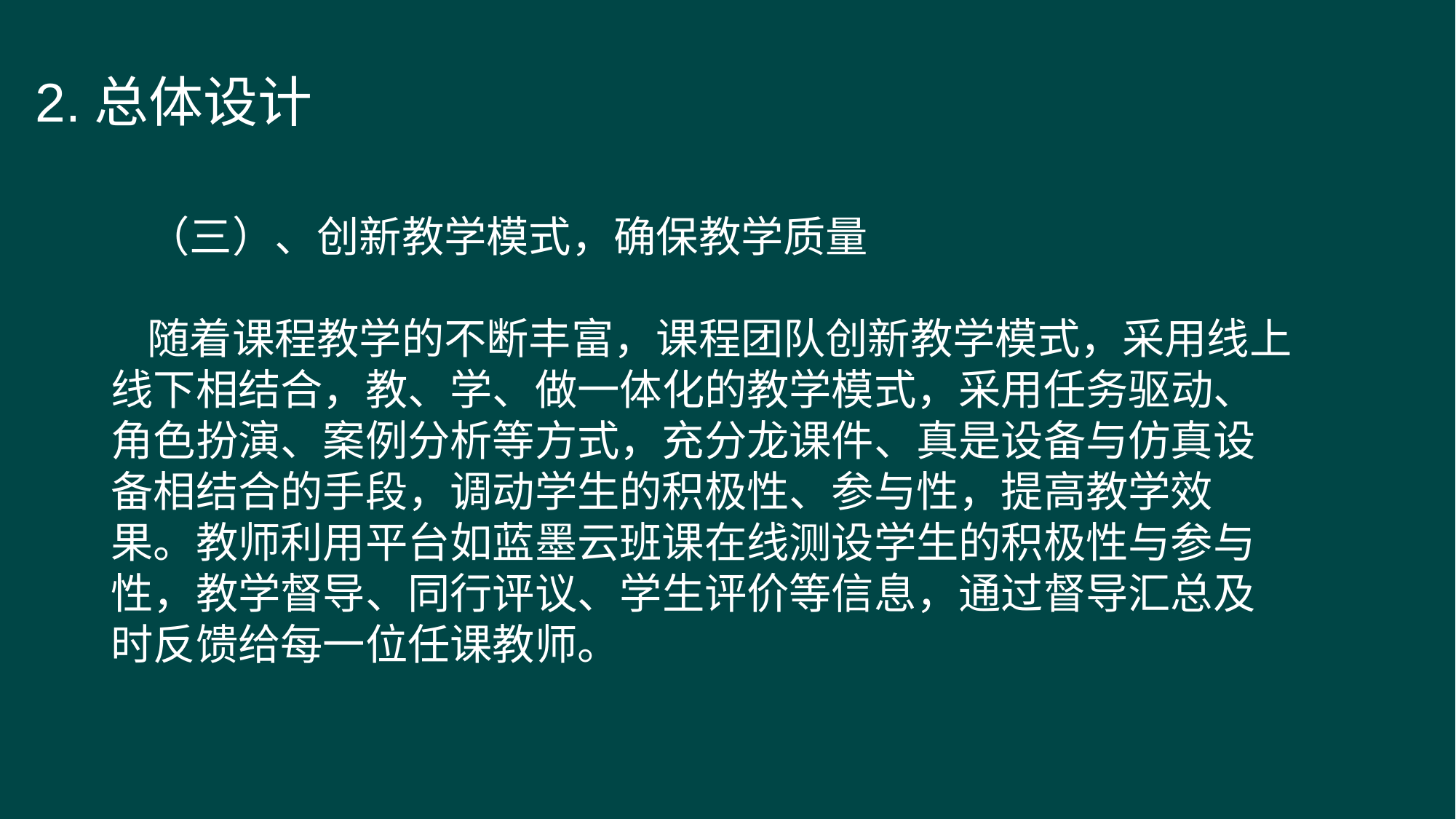

2.总体设计
（三）、创新教学模式，确保教学质量

随着课程教学的不断丰富，课程团队创新教学模式，采用线上线下相结合，教、学、做一体化的教学模式，采用任务驱动、角色扮演、案例分析等方式，充分龙课件、真是设备与仿真设备相结合的手段，调动学生的积极性、参与性，提高教学效果。教师利用平台如蓝墨云班课在线测设学生的积极性与参与性，教学督导、同行评议、学生评价等信息，通过督导汇总及时反馈给每一位任课教师。